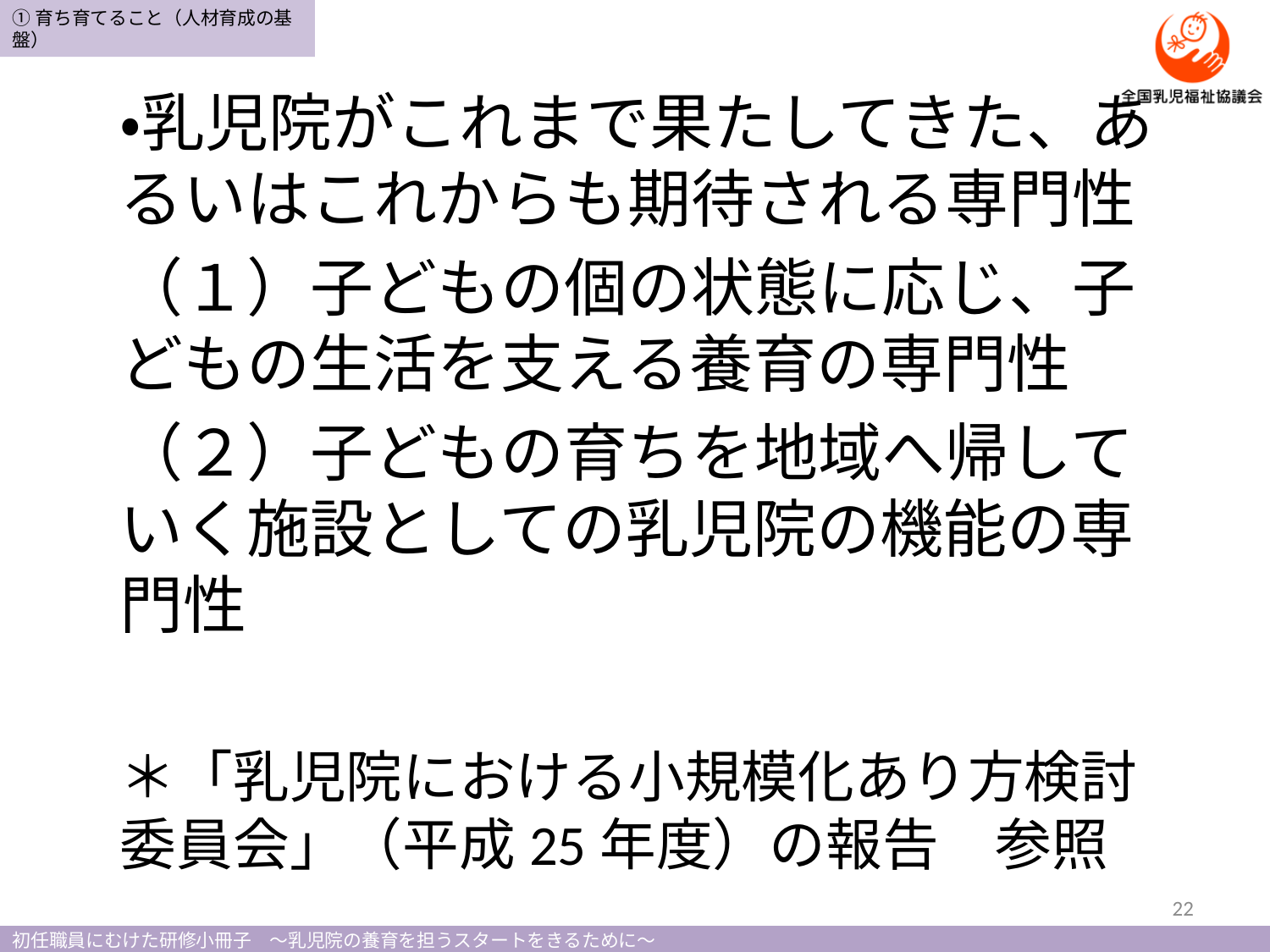

・乳児院がこれまで果たしてきた、あるいはこれからも期待される専門性
（１）子どもの個の状態に応じ、子どもの生活を支える養育の専門性
（２）子どもの育ちを地域へ帰していく施設としての乳児院の機能の専門性

＊「乳児院における小規模化あり方検討委員会」（平成25年度）の報告　参照
22